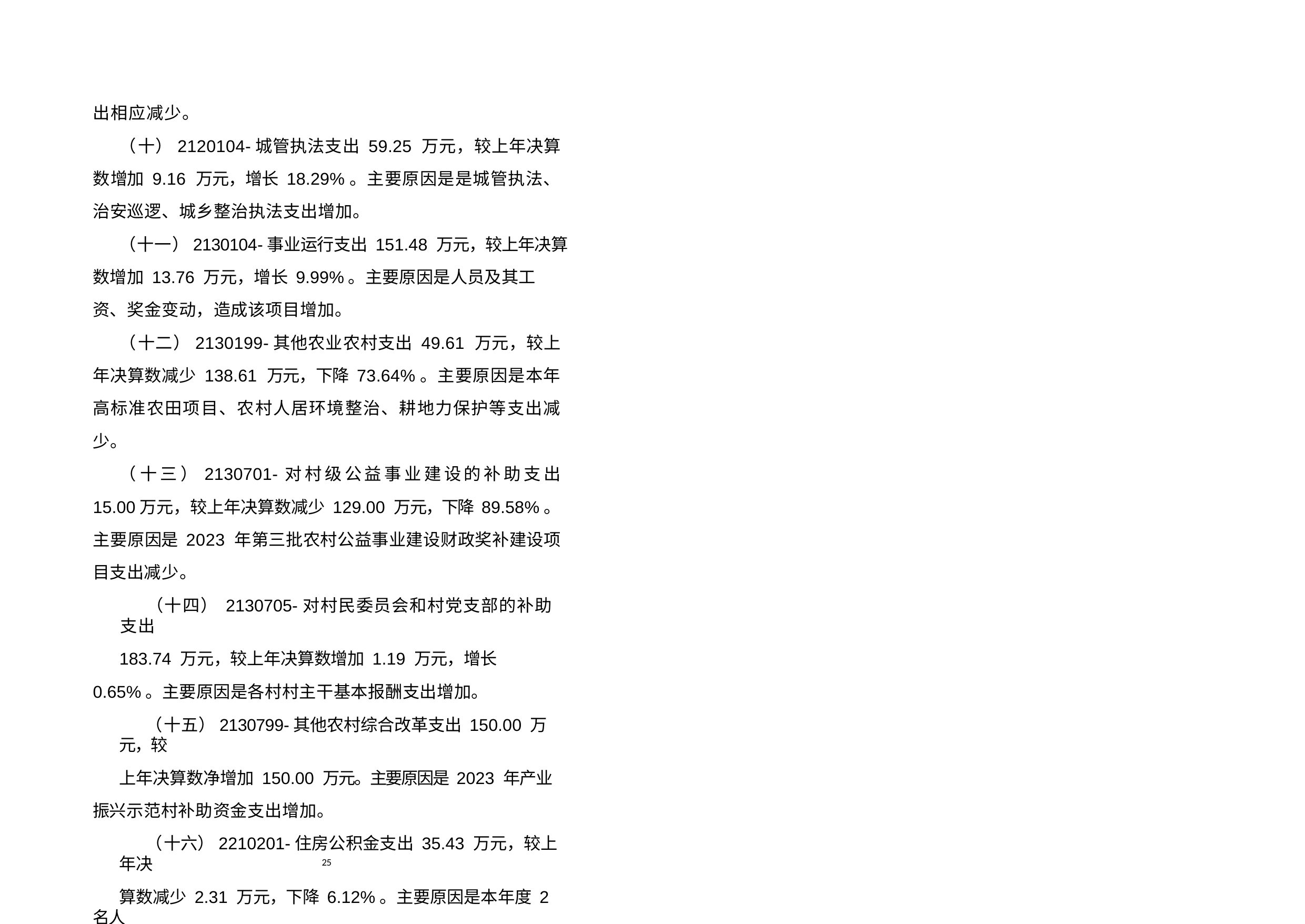

出相应减少。
（十）2120104-城管执法支出 59.25 万元，较上年决算数增加 9.16 万元，增长 18.29%。主要原因是是城管执法、治安巡逻、城乡整治执法支出增加。
（十一）2130104-事业运行支出 151.48 万元，较上年决算数增加 13.76 万元，增长 9.99%。主要原因是人员及其工资、奖金变动，造成该项目增加。
（十二）2130199-其他农业农村支出 49.61 万元，较上年决算数减少 138.61 万元，下降 73.64%。主要原因是本年高标准农田项目、农村人居环境整治、耕地力保护等支出减少。
（十三）2130701-对村级公益事业建设的补助支出 15.00万元，较上年决算数减少 129.00 万元，下降 89.58%。主要原因是 2023 年第三批农村公益事业建设财政奖补建设项目支出减少。
（十四） 2130705-对村民委员会和村党支部的补助支出
183.74 万元，较上年决算数增加 1.19 万元，增长 0.65%。主要原因是各村村主干基本报酬支出增加。
（十五）2130799-其他农村综合改革支出 150.00 万元，较
上年决算数净增加 150.00 万元。主要原因是 2023 年产业振兴示范村补助资金支出增加。
（十六）2210201-住房公积金支出 35.43 万元，较上年决
算数减少 2.31 万元，下降 6.12%。主要原因是本年度 2 名人
25